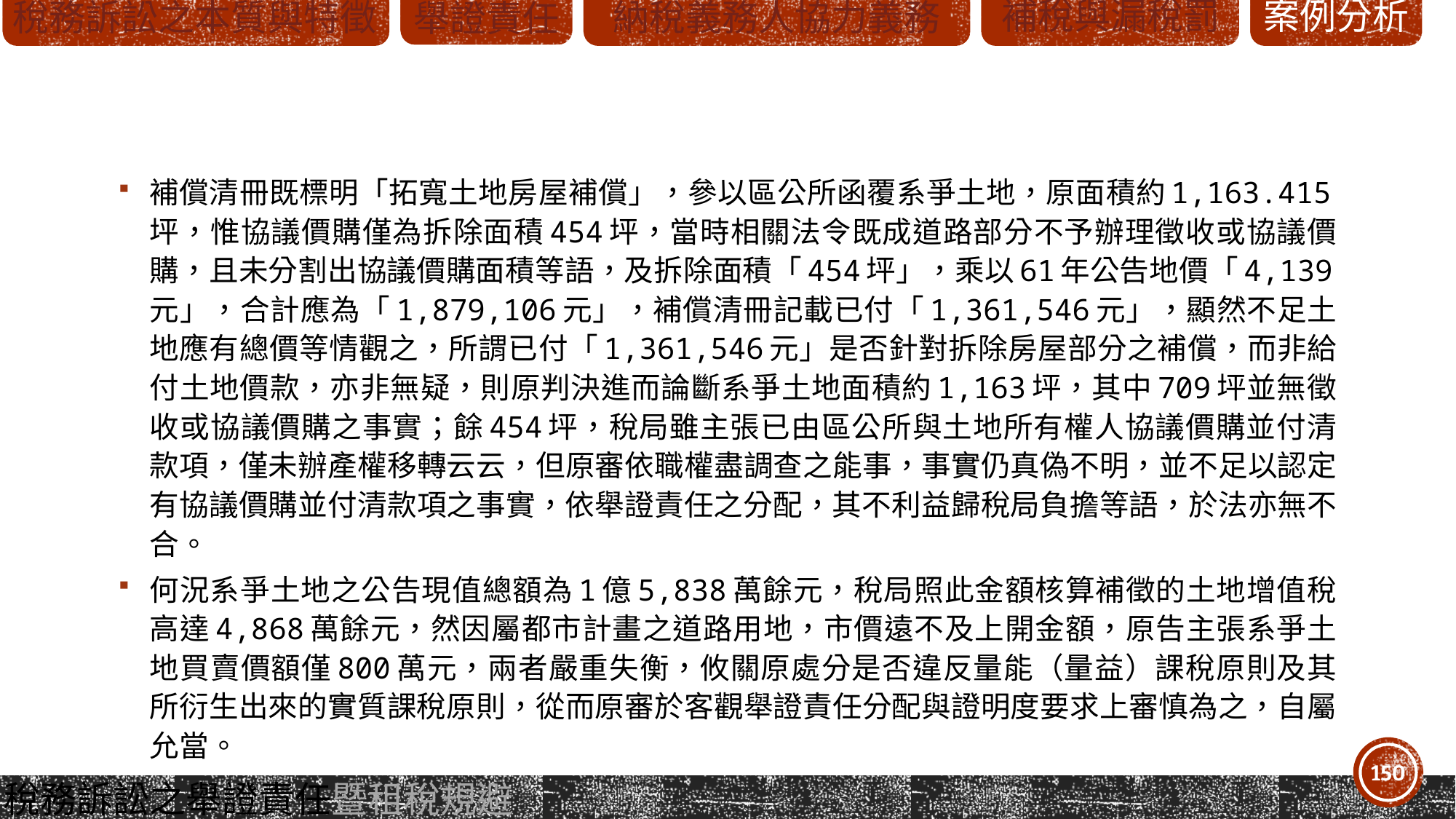

#

補償清冊既標明「拓寬土地房屋補償」，參以區公所函覆系爭土地，原面積約1,163.415坪，惟協議價購僅為拆除面積454坪，當時相關法令既成道路部分不予辦理徵收或協議價購，且未分割出協議價購面積等語，及拆除面積「454坪」，乘以61年公告地價「4,139元」，合計應為「1,879,106元」，補償清冊記載已付「1,361,546元」，顯然不足土地應有總價等情觀之，所謂已付「1,361,546元」是否針對拆除房屋部分之補償，而非給付土地價款，亦非無疑，則原判決進而論斷系爭土地面積約1,163坪，其中709坪並無徵收或協議價購之事實；餘454坪，稅局雖主張已由區公所與土地所有權人協議價購並付清款項，僅未辦產權移轉云云，但原審依職權盡調查之能事，事實仍真偽不明，並不足以認定有協議價購並付清款項之事實，依舉證責任之分配，其不利益歸稅局負擔等語，於法亦無不合。
何況系爭土地之公告現值總額為1億5,838萬餘元，稅局照此金額核算補徵的土地增值稅高達4,868萬餘元，然因屬都市計畫之道路用地，市價遠不及上開金額，原告主張系爭土地買賣價額僅800萬元，兩者嚴重失衡，攸關原處分是否違反量能（量益）課稅原則及其所衍生出來的實質課稅原則，從而原審於客觀舉證責任分配與證明度要求上審慎為之，自屬允當。
150